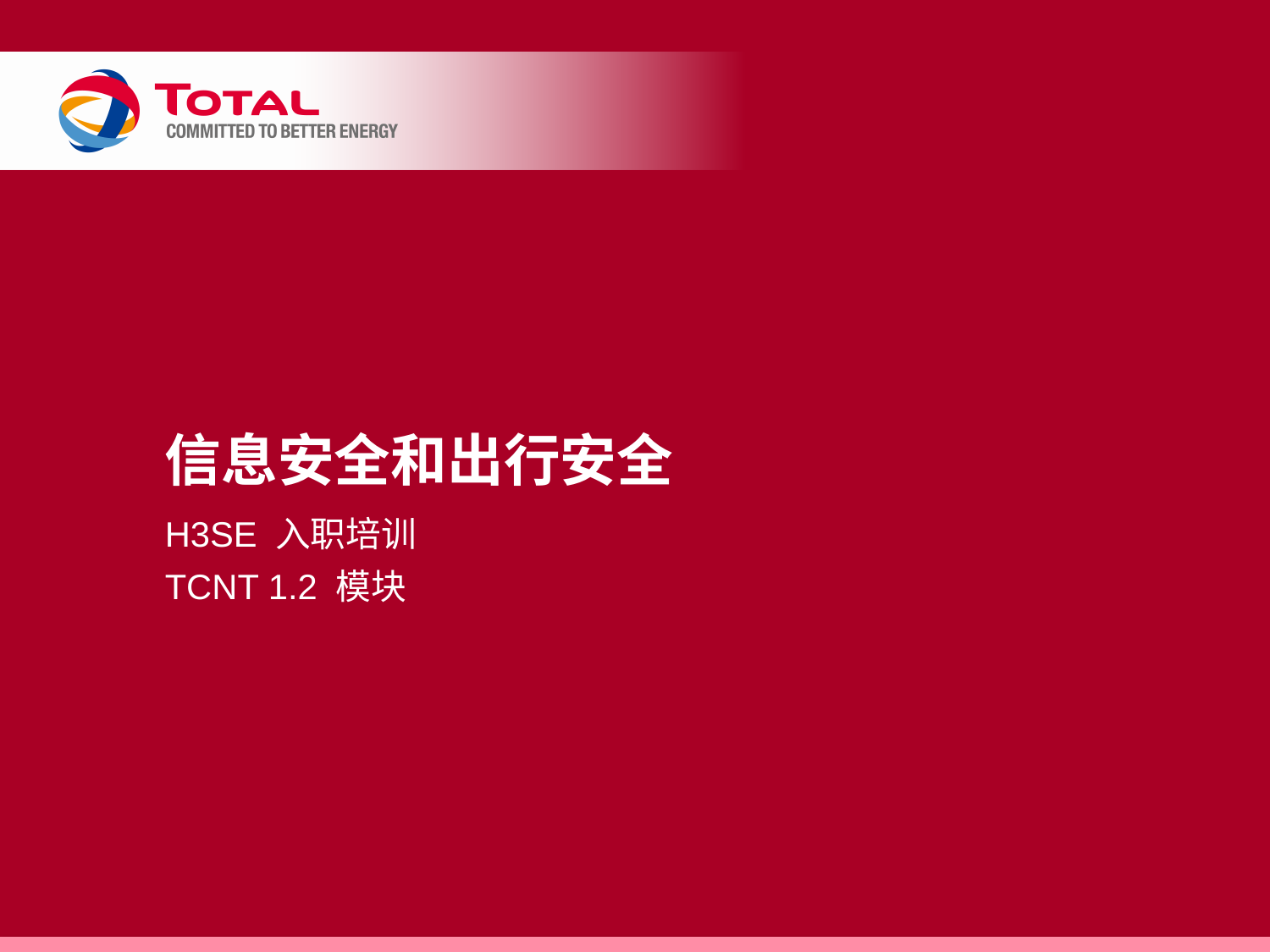

# 信息安全和出行安全

H3SE 入职培训
TCNT 1.2 模块